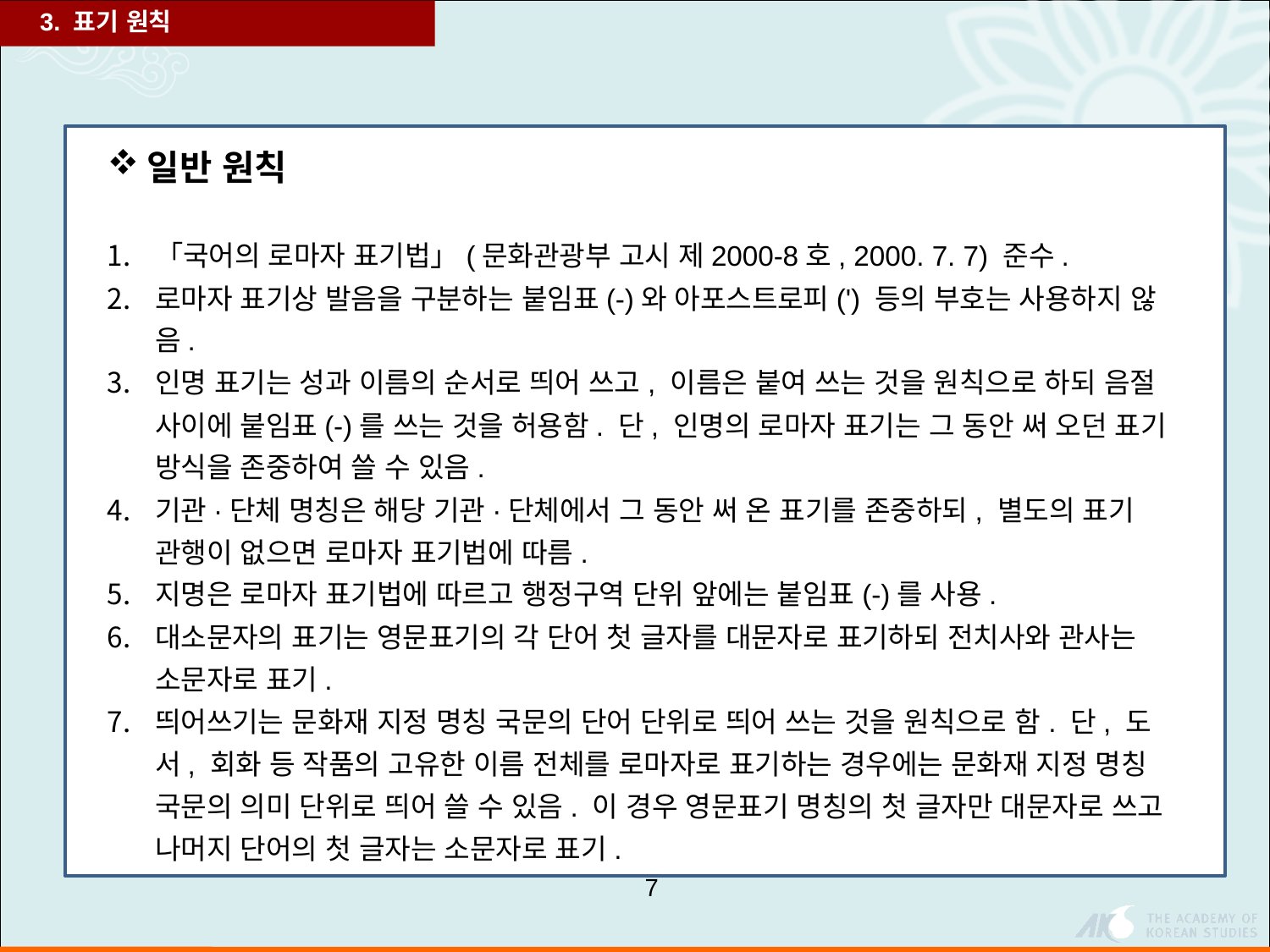

3. 표기 원칙

일반 원칙

「국어의 로마자 표기법」(문화관광부 고시 제2000-8호, 2000. 7. 7) 준수.
로마자 표기상 발음을 구분하는 붙임표(-)와 아포스트로피(') 등의 부호는 사용하지 않음.
인명 표기는 성과 이름의 순서로 띄어 쓰고, 이름은 붙여 쓰는 것을 원칙으로 하되 음절 사이에 붙임표(-)를 쓰는 것을 허용함. 단, 인명의 로마자 표기는 그 동안 써 오던 표기 방식을 존중하여 쓸 수 있음.
기관·단체 명칭은 해당 기관·단체에서 그 동안 써 온 표기를 존중하되, 별도의 표기 관행이 없으면 로마자 표기법에 따름.
지명은 로마자 표기법에 따르고 행정구역 단위 앞에는 붙임표(-)를 사용.
대소문자의 표기는 영문표기의 각 단어 첫 글자를 대문자로 표기하되 전치사와 관사는 소문자로 표기.
띄어쓰기는 문화재 지정 명칭 국문의 단어 단위로 띄어 쓰는 것을 원칙으로 함. 단, 도서, 회화 등 작품의 고유한 이름 전체를 로마자로 표기하는 경우에는 문화재 지정 명칭 국문의 의미 단위로 띄어 쓸 수 있음. 이 경우 영문표기 명칭의 첫 글자만 대문자로 쓰고 나머지 단어의 첫 글자는 소문자로 표기.
7